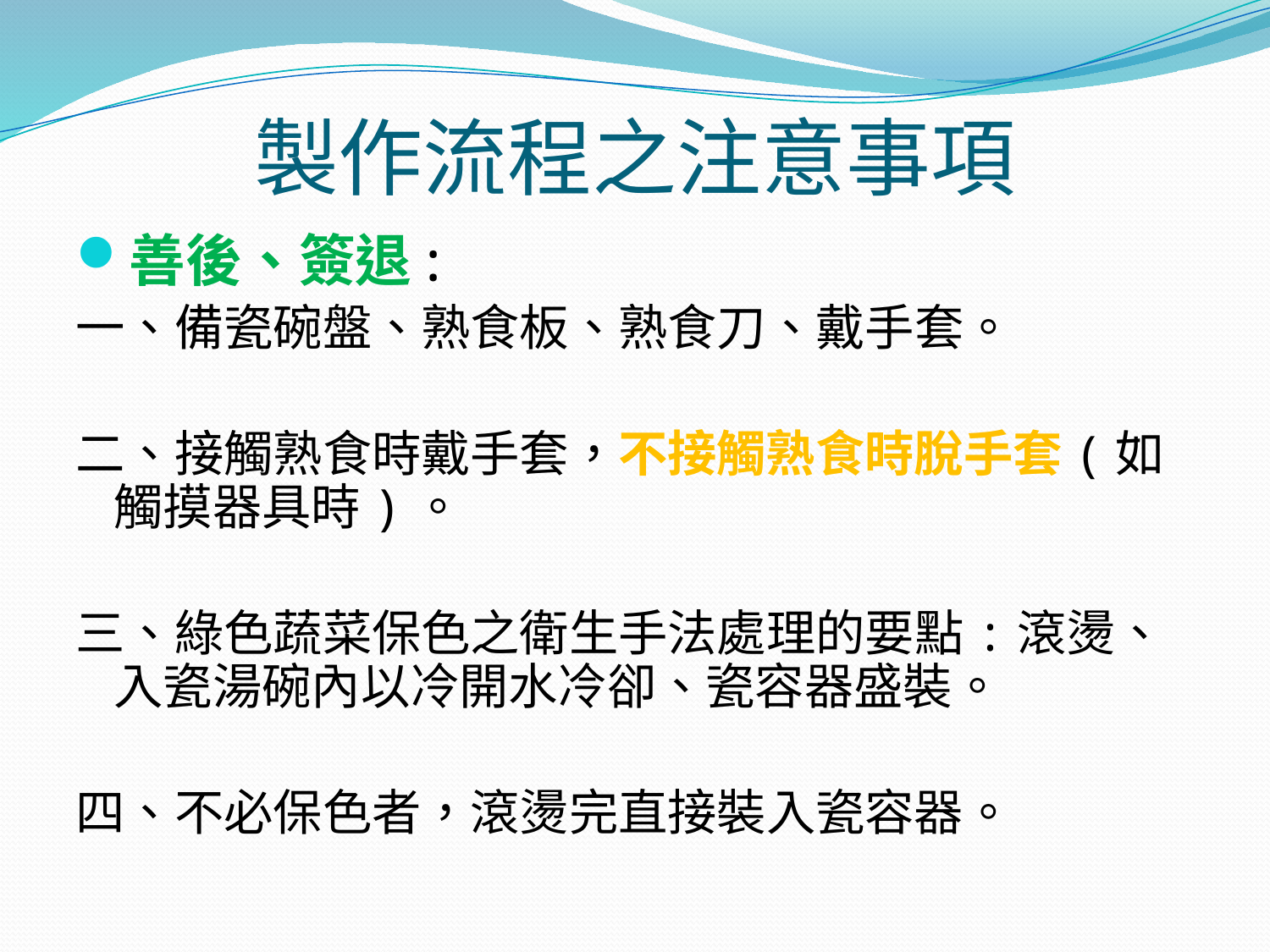

# 製作流程之注意事項
善後、簽退:
一、備瓷碗盤、熟食板、熟食刀、戴手套。

二、接觸熟食時戴手套，不接觸熟食時脫手套(如觸摸器具時)。

三、綠色蔬菜保色之衛生手法處理的要點:滾燙、入瓷湯碗內以冷開水冷卻、瓷容器盛裝。

四、不必保色者，滾燙完直接裝入瓷容器。